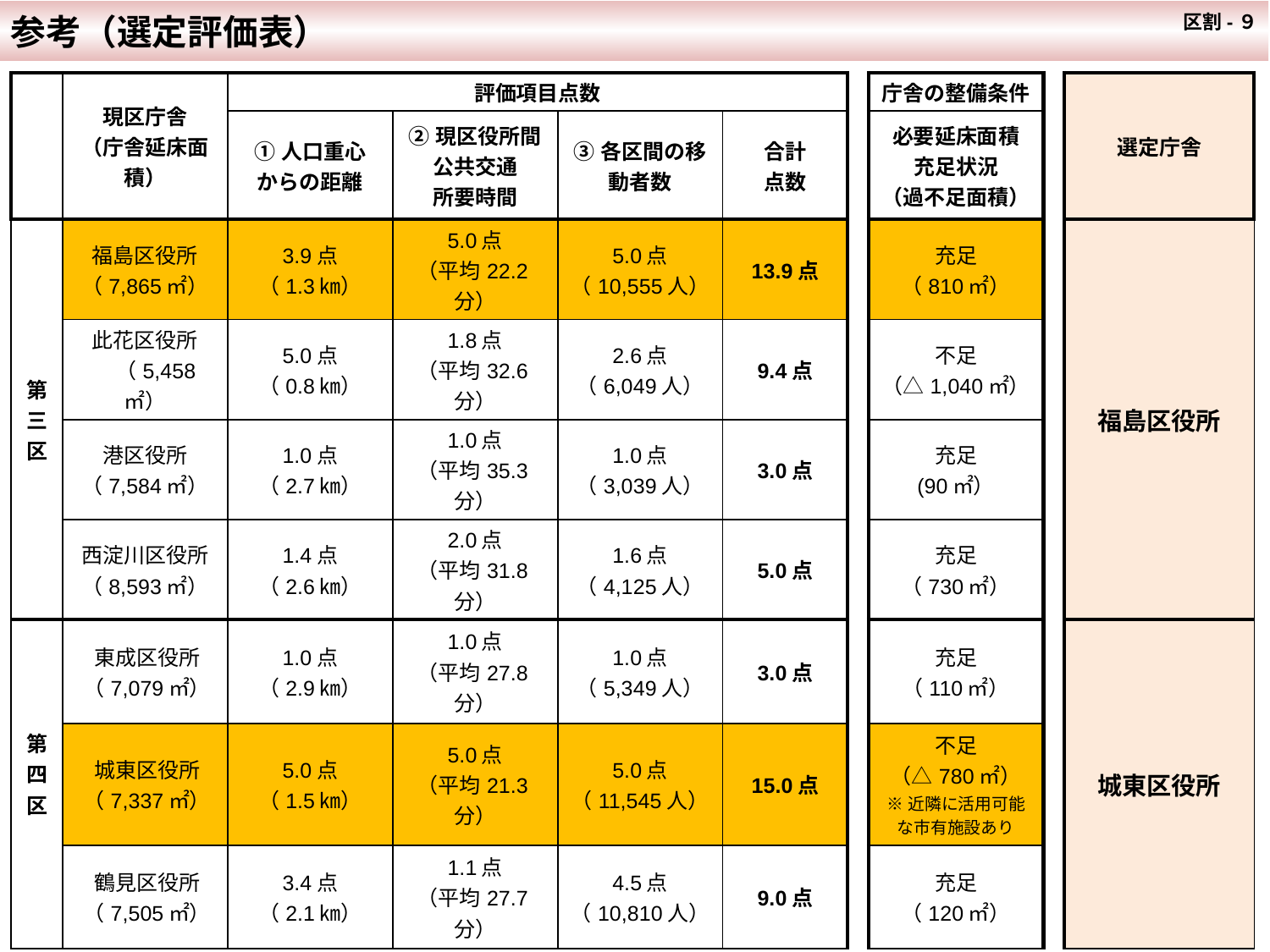

参考（選定評価表）

 区割-９
|  | 現区庁舎 （庁舎延床面積） | 評価項目点数 |  |  |  |  | 庁舎の整備条件 |  | 選定庁舎 |
| --- | --- | --- | --- | --- | --- | --- | --- | --- | --- |
|  |  | ①人口重心 からの距離 | ②現区役所間 公共交通 所要時間 | ③各区間の移動者数 | 合計 点数 |  | 必要延床面積 充足状況 （過不足面積） |  |  |
| 第 三 区 | 福島区役所 （7,865㎡） | 3.9点 （1.3㎞） | 5.0点 （平均22.2分） | 5.0点 （10,555人） | 13.9点 |  | 充足 （810㎡） |  | 福島区役所 |
|  | 此花区役所 　 （5,458㎡） | 5.0点 （0.8㎞） | 1.8点 （平均32.6分） | 2.6点 （6,049人） | 9.4点 |  | 不足 （△1,040㎡） |  |  |
|  | 港区役所 （7,584㎡） | 1.0点 （2.7㎞） | 1.0点 （平均35.3分） | 1.0点 （3,039人） | 3.0点 |  | 充足 (90㎡） |  |  |
|  | 西淀川区役所 （8,593㎡） | 1.4点 （2.6㎞） | 2.0点 （平均31.8分） | 1.6点 （4,125人） | 5.0点 |  | 充足 （730㎡） |  |  |
| 第 四 区 | 東成区役所 （7,079㎡） | 1.0点 （2.9㎞） | 1.0点 （平均27.8分） | 1.0点 （5,349人） | 3.0点 |  | 充足 （110㎡） |  | 城東区役所 |
|  | 城東区役所 （7,337㎡） | 5.0点 （1.5㎞） | 5.0点 （平均21.3分） | 5.0点 （11,545人） | 15.0点 |  | 不足 （△780㎡） ※近隣に活用可能な市有施設あり |  |  |
|  | 鶴見区役所 （7,505㎡） | 3.4点 （2.1㎞） | 1.1点 （平均27.7分） | 4.5点 （10,810人） | 9.0点 |  | 充足 （120㎡） |  |  |